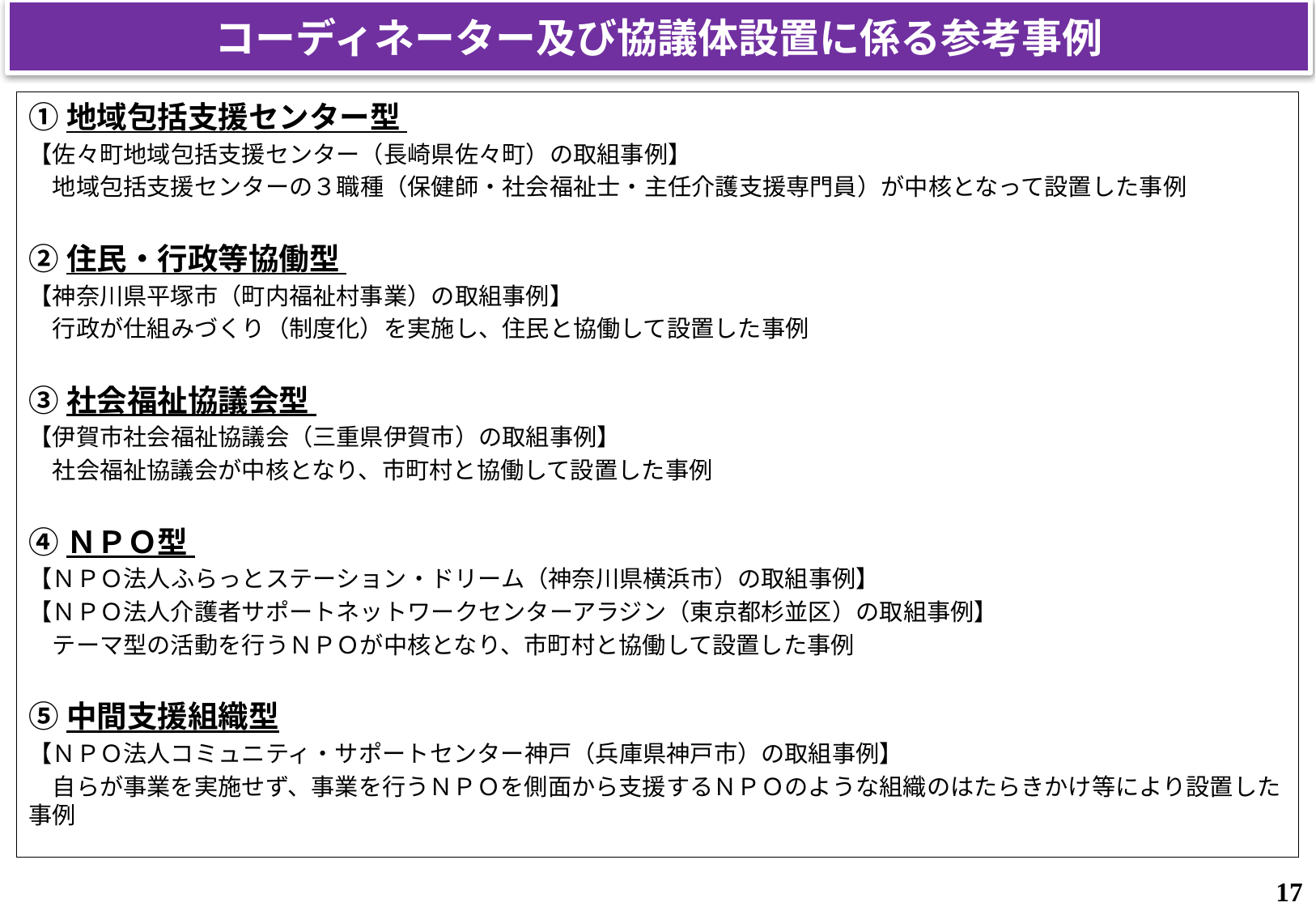

コーディネーター及び協議体設置に係る参考事例
①地域包括支援センター型
【佐々町地域包括支援センター（長崎県佐々町）の取組事例】
　地域包括支援センターの３職種（保健師・社会福祉士・主任介護支援専門員）が中核となって設置した事例

②住民・行政等協働型
【神奈川県平塚市（町内福祉村事業）の取組事例】
　行政が仕組みづくり（制度化）を実施し、住民と協働して設置した事例

③社会福祉協議会型
【伊賀市社会福祉協議会（三重県伊賀市）の取組事例】
　社会福祉協議会が中核となり、市町村と協働して設置した事例

④ＮＰＯ型
【ＮＰＯ法人ふらっとステーション・ドリーム（神奈川県横浜市）の取組事例】
【ＮＰＯ法人介護者サポートネットワークセンターアラジン（東京都杉並区）の取組事例】
　テーマ型の活動を行うＮＰＯが中核となり、市町村と協働して設置した事例

⑤中間支援組織型
【ＮＰＯ法人コミュニティ・サポートセンター神戸（兵庫県神戸市）の取組事例】
　自らが事業を実施せず、事業を行うＮＰＯを側面から支援するＮＰＯのような組織のはたらきかけ等により設置した事例
17